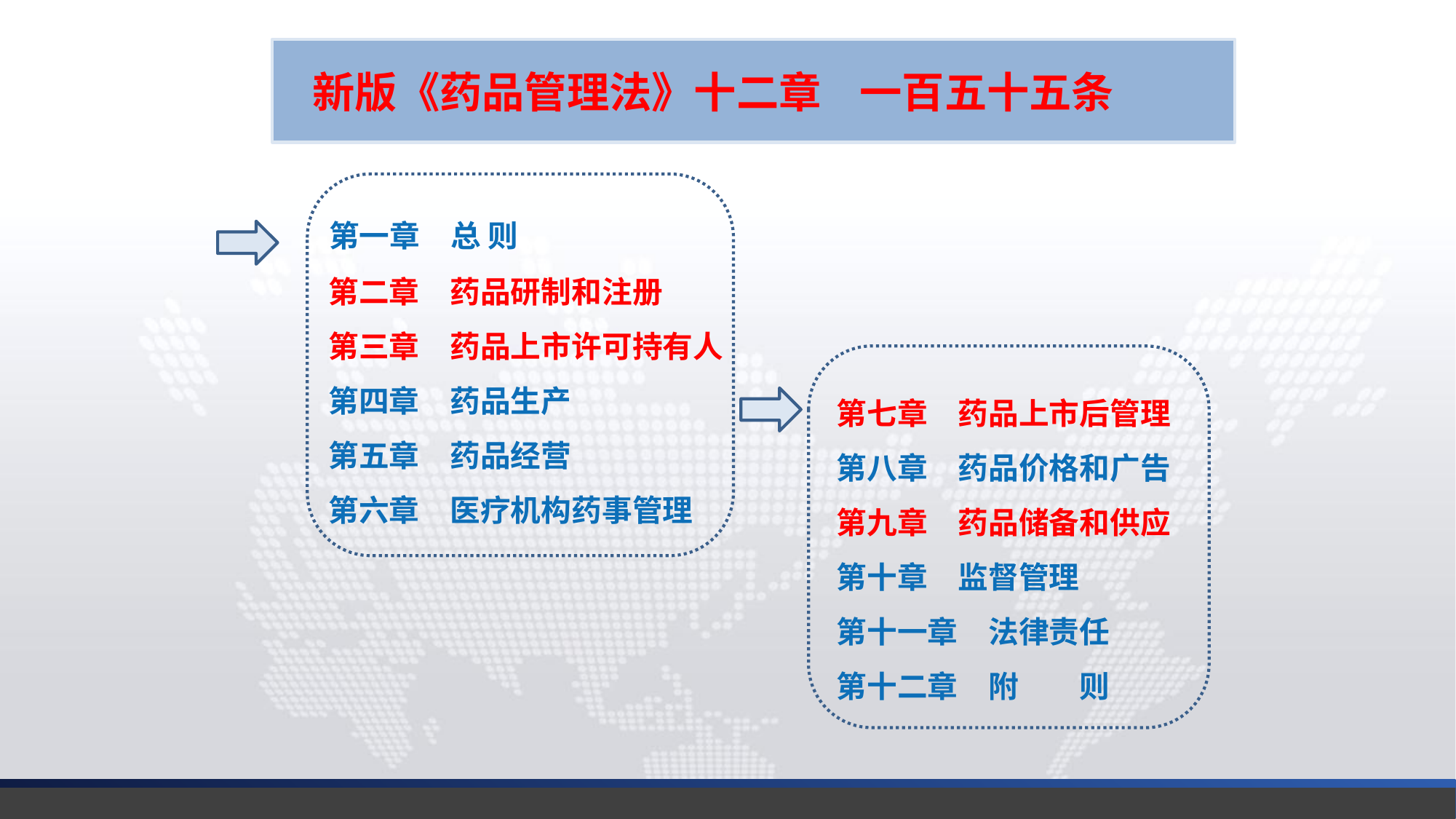

新版《药品管理法》十二章    一百五十五条

    第一章　总 则
第二章　药品研制和注册
第三章　药品上市许可持有人
第四章　药品生产
第五章　药品经营
第六章　医疗机构药事管理

第七章　药品上市后管理
第八章　药品价格和广告
第九章　药品储备和供应
第十章　监督管理
第十一章　法律责任
第十二章　附　　则

延时符